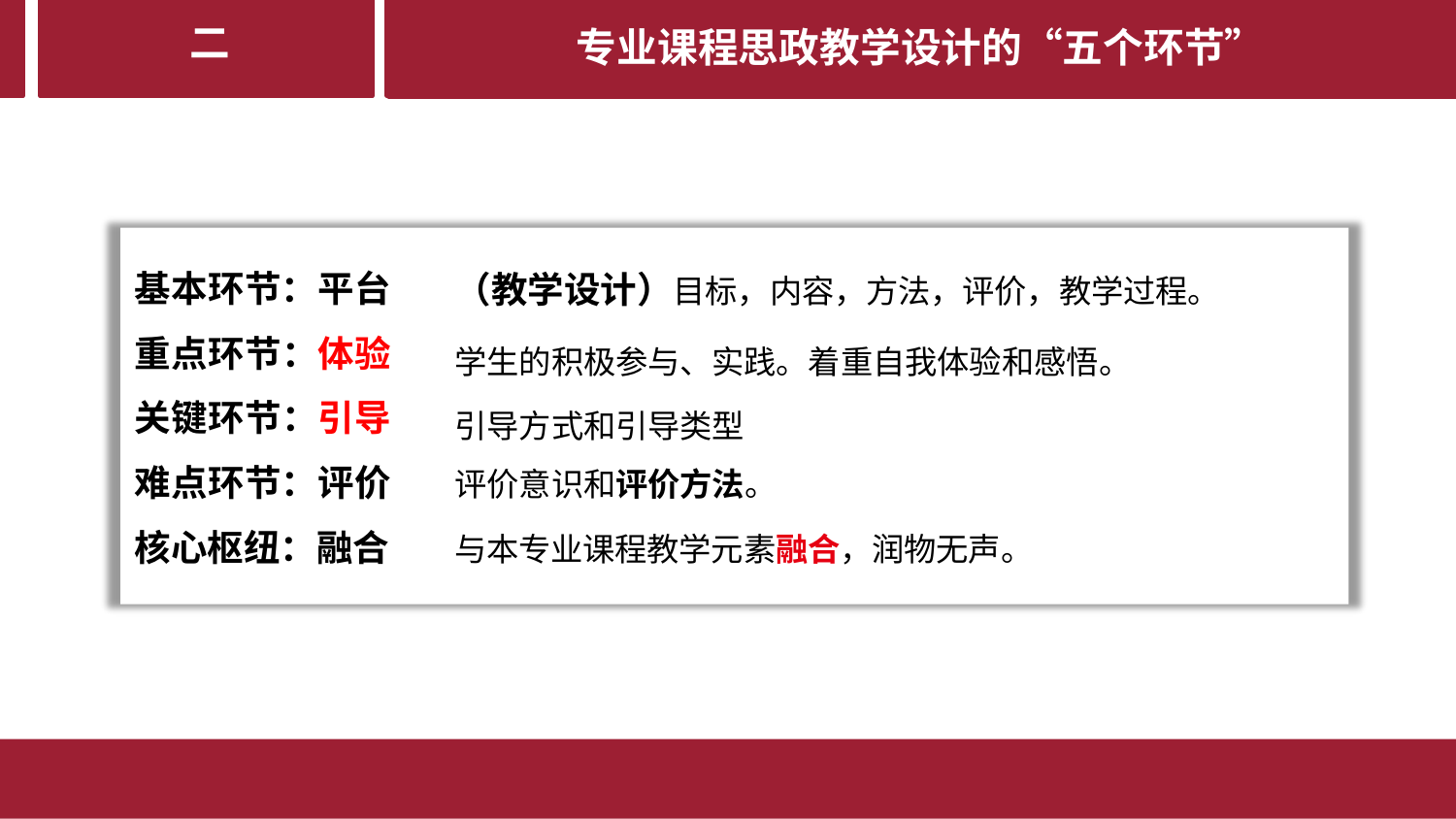

二
# 专业课程思政教学设计的“五个环节”

基本环节：平台 重点环节：体验 关键环节：引导 难点环节：评价 核心枢纽：融合
（教学设计）目标，内容，方法，评价，教学过程。
学生的积极参与、实践。着重自我体验和感悟。 引导方式和引导类型
评价意识和评价方法。
与本专业课程教学元素融合，润物无声。